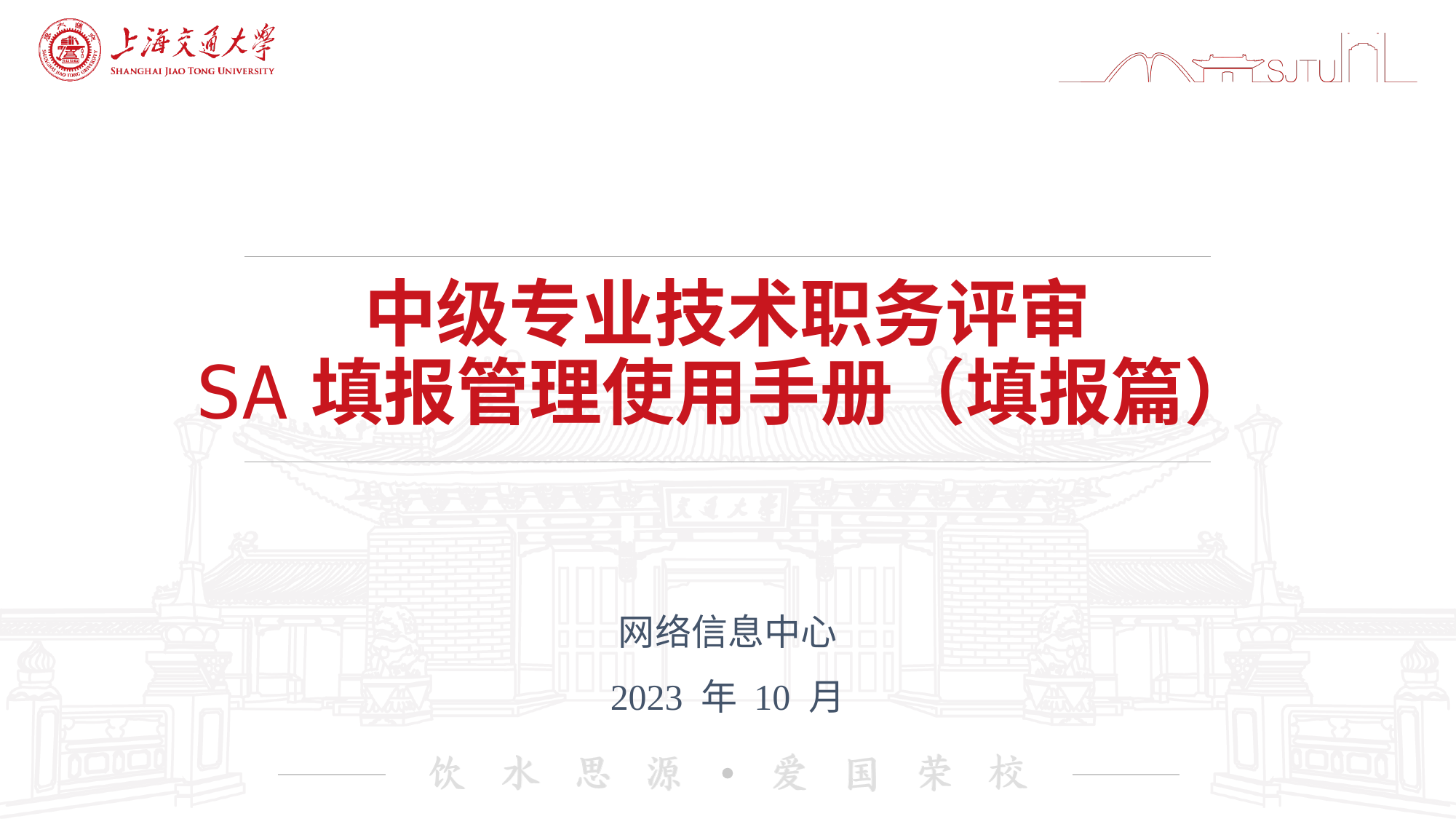

# 中级专业技术职务评审 SA填报管理使用手册（填报篇）
网络信息中心
2023 年 10 月